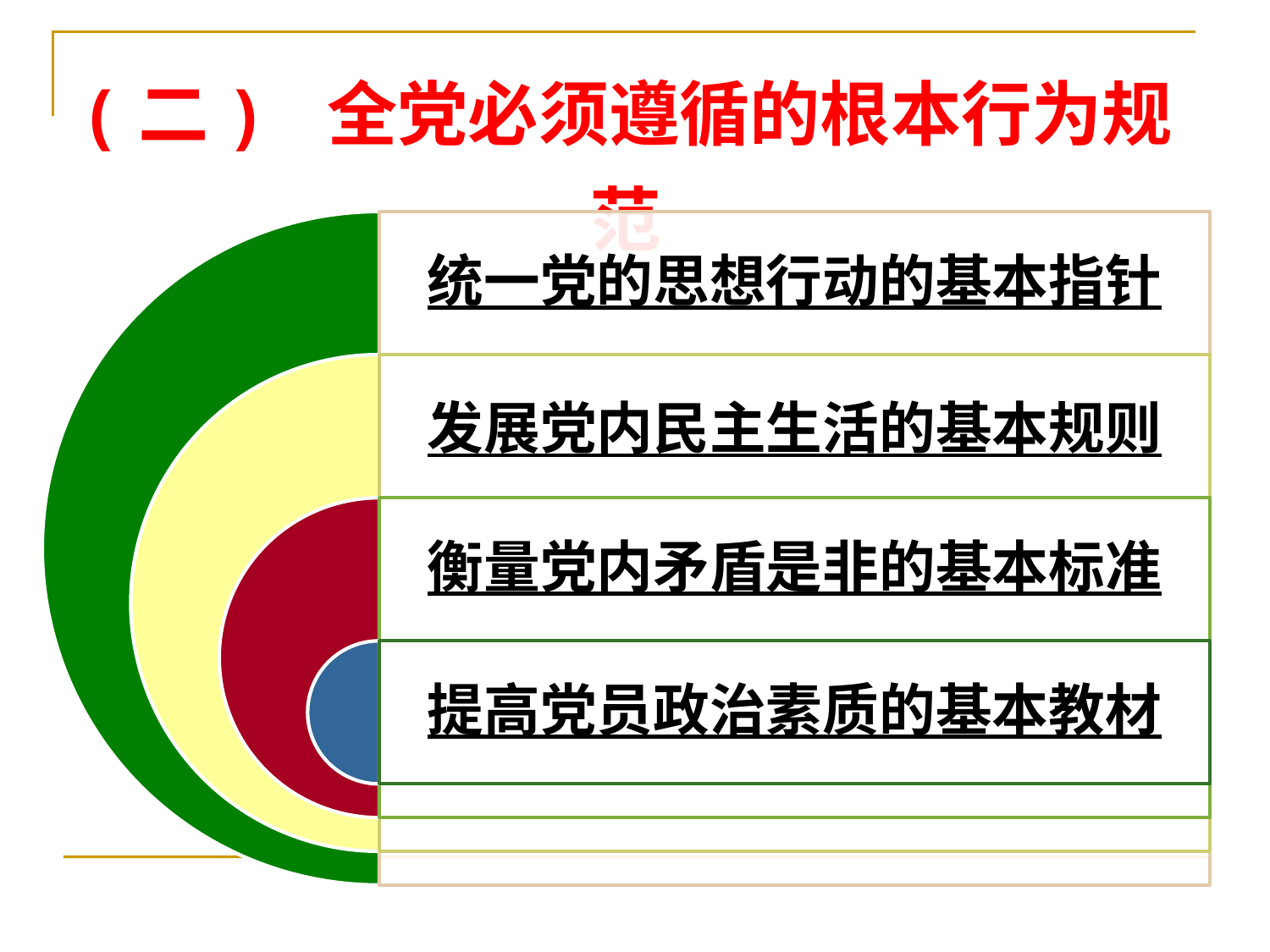

(二) 全党必须遵循的根本行为规范

统一党的思想行动的基本指针
发展党内民主生活的基本规则
衡量党内矛盾是非的基本标准
提高党员政治素质的基本教材